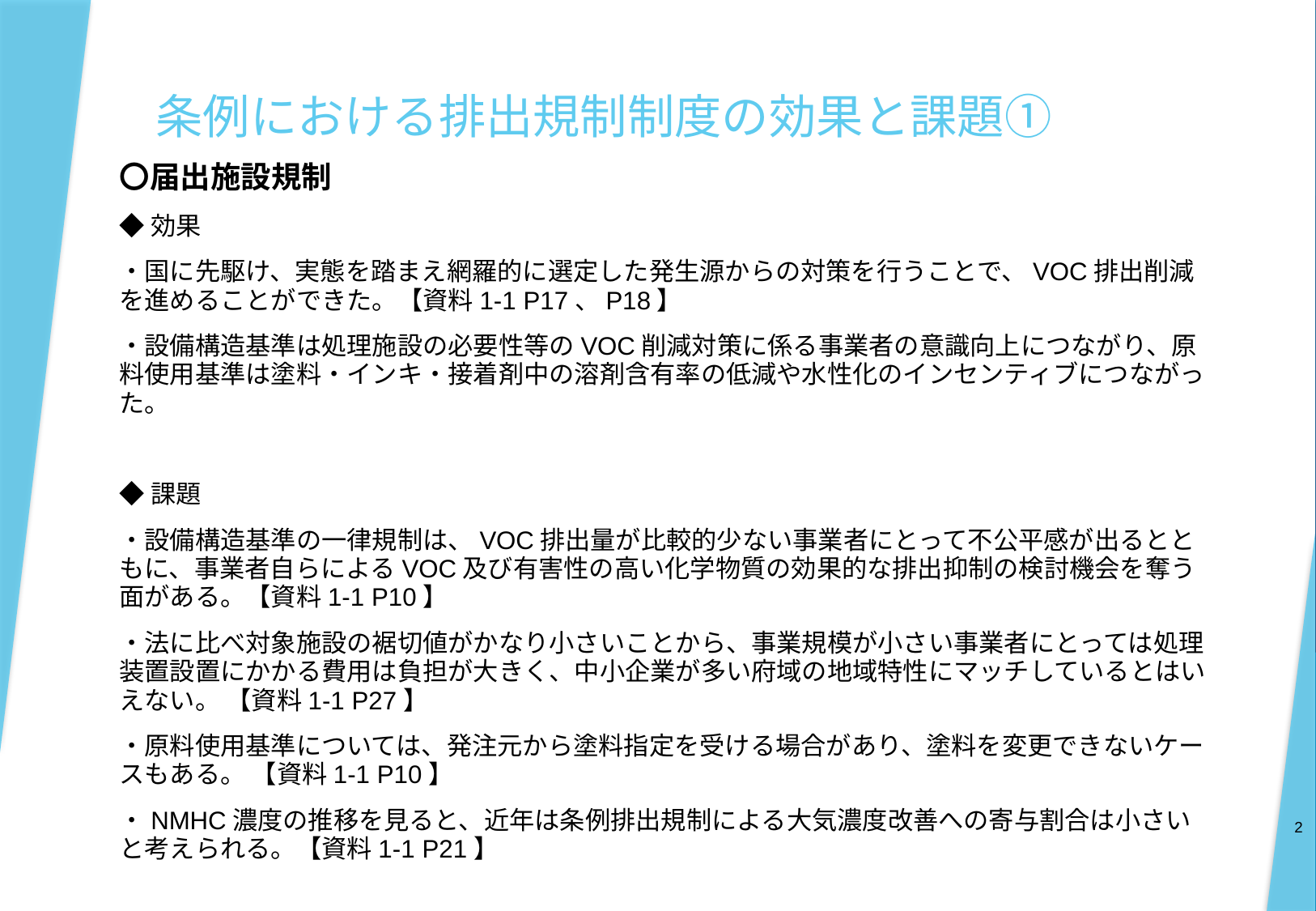

# 条例における排出規制制度の効果と課題①
〇届出施設規制
◆効果
・国に先駆け、実態を踏まえ網羅的に選定した発生源からの対策を行うことで、VOC排出削減を進めることができた。【資料1-1 P17、P18】
・設備構造基準は処理施設の必要性等のVOC削減対策に係る事業者の意識向上につながり、原料使用基準は塗料・インキ・接着剤中の溶剤含有率の低減や水性化のインセンティブにつながった。

◆課題
・設備構造基準の一律規制は、VOC排出量が比較的少ない事業者にとって不公平感が出るとともに、事業者自らによるVOC及び有害性の高い化学物質の効果的な排出抑制の検討機会を奪う面がある。【資料1-1 P10】
・法に比べ対象施設の裾切値がかなり小さいことから、事業規模が小さい事業者にとっては処理装置設置にかかる費用は負担が大きく、中小企業が多い府域の地域特性にマッチしているとはいえない。 【資料1-1 P27】
・原料使用基準については、発注元から塗料指定を受ける場合があり、塗料を変更できないケースもある。 【資料1-1 P10】
・NMHC濃度の推移を見ると、近年は条例排出規制による大気濃度改善への寄与割合は小さいと考えられる。【資料1-1 P21】

2